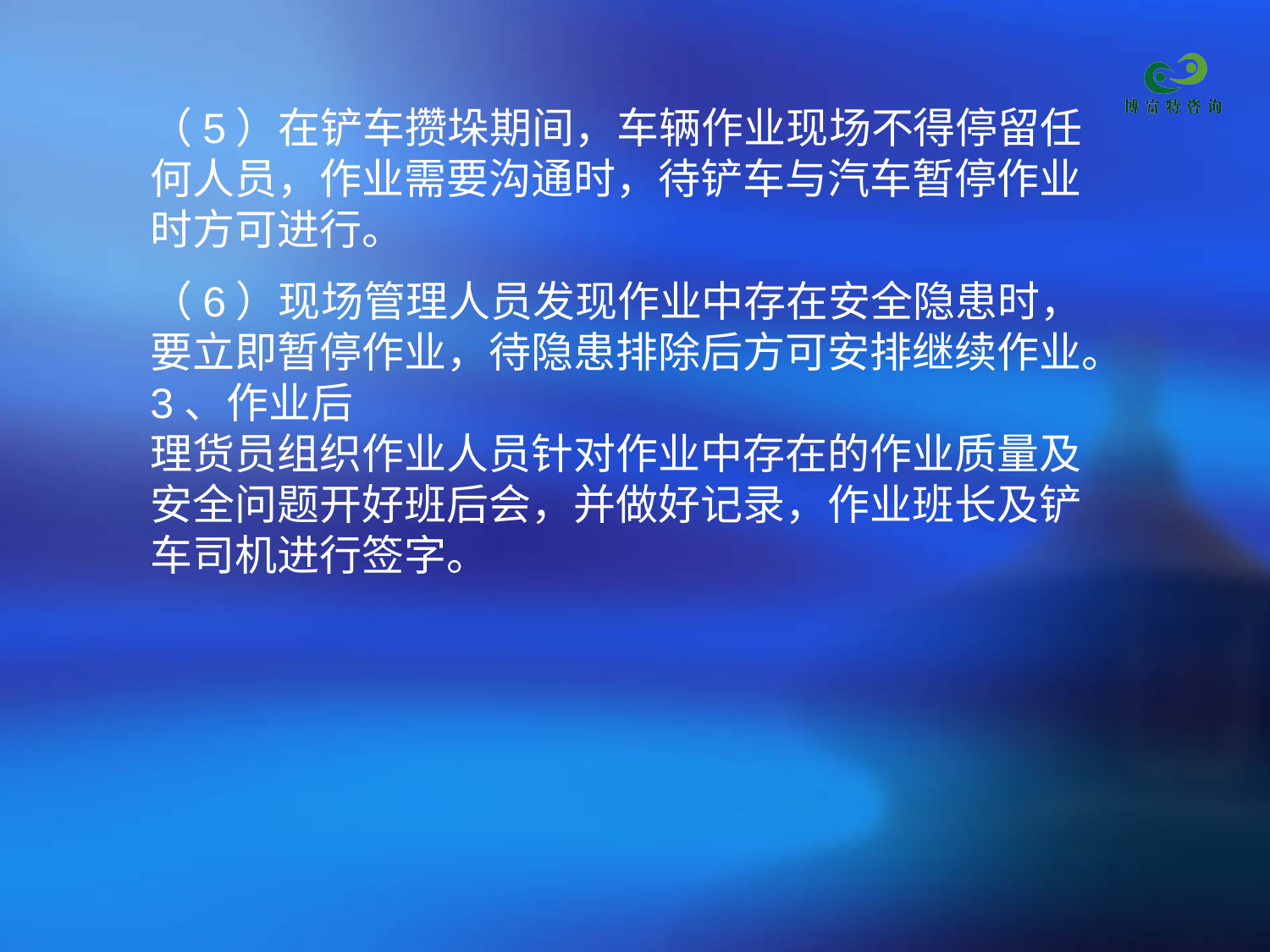

（5）在铲车攒垛期间，车辆作业现场不得停留任何人员，作业需要沟通时，待铲车与汽车暂停作业时方可进行。
（6）现场管理人员发现作业中存在安全隐患时，要立即暂停作业，待隐患排除后方可安排继续作业。
3、作业后
理货员组织作业人员针对作业中存在的作业质量及安全问题开好班后会，并做好记录，作业班长及铲车司机进行签字。